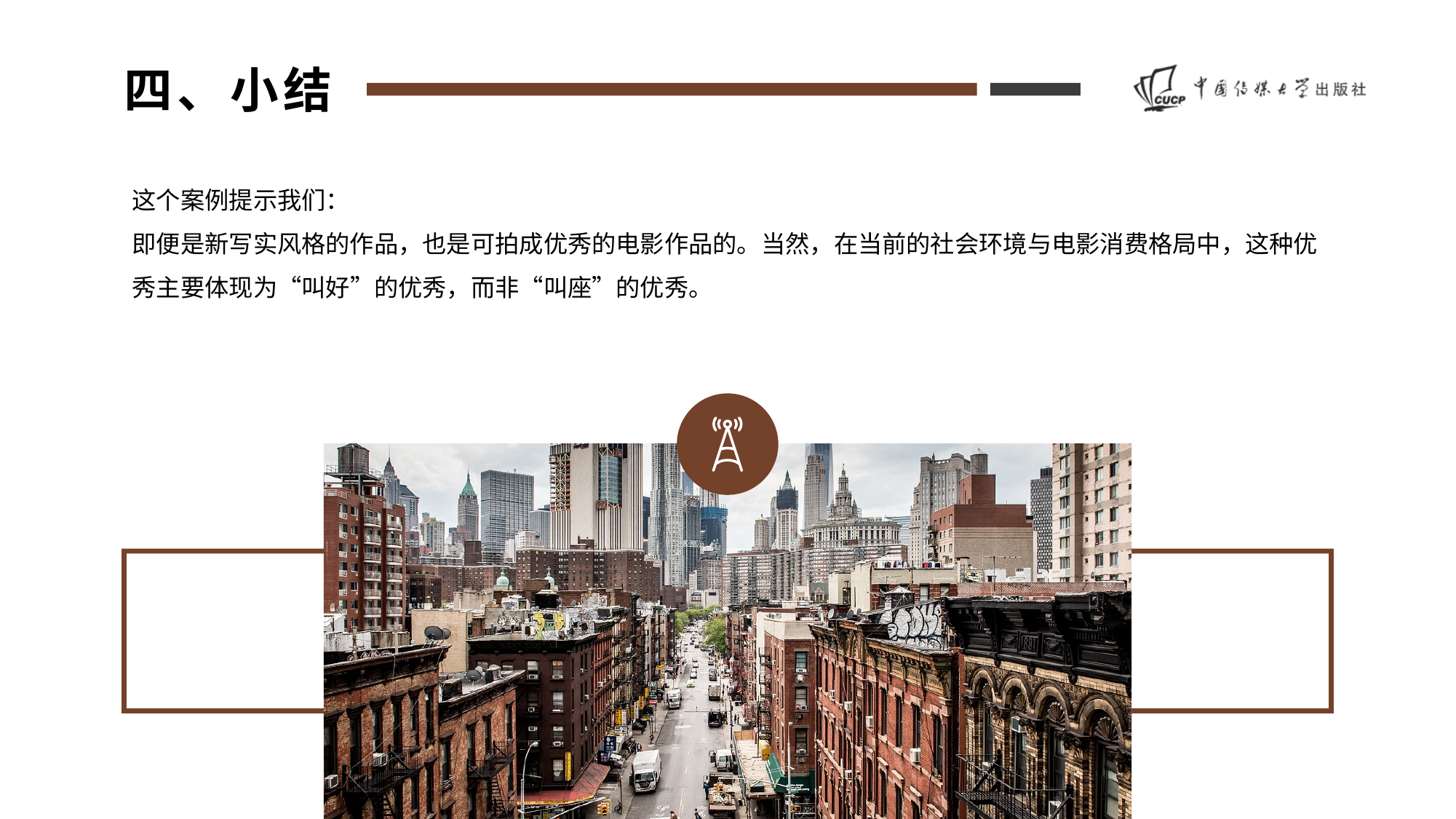

四、小结

这个案例提示我们：
即便是新写实风格的作品，也是可拍成优秀的电影作品的。当然，在当前的社会环境与电影消费格局中，这种优秀主要体现为“叫好”的优秀，而非“叫座”的优秀。